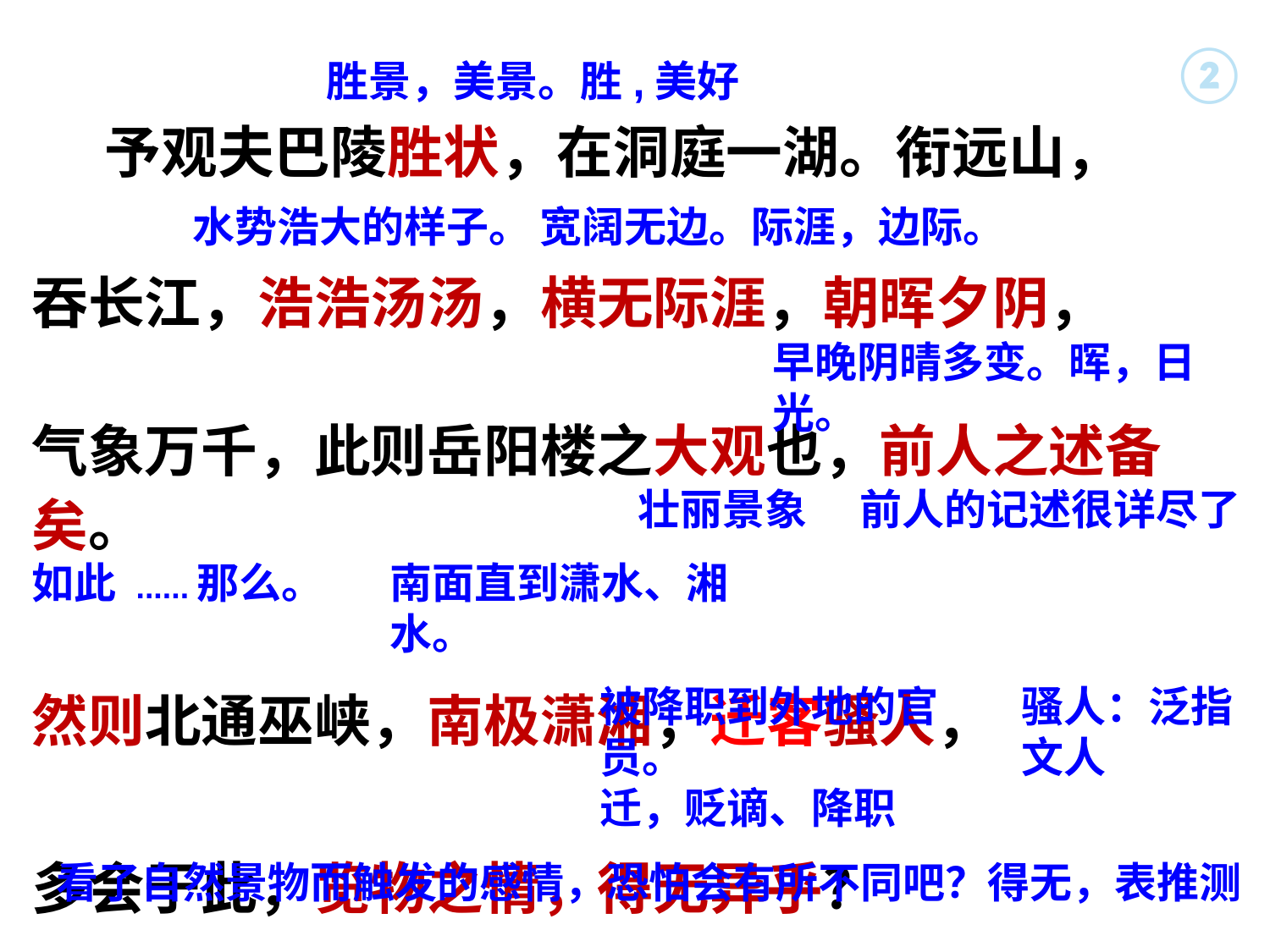

②
胜景，美景。胜,美好
    予观夫巴陵胜状，在洞庭一湖。衔远山，

吞长江，浩浩汤汤，横无际涯，朝晖夕阴，

气象万千，此则岳阳楼之大观也，前人之述备矣。

然则北通巫峡，南极潇湘，迁客骚人，

多会于此，览物之情，得无异乎？
水势浩大的样子。
宽阔无边。际涯，边际。
早晚阴晴多变。晖，日光。
壮丽景象
前人的记述很详尽了
如此 ......那么。
南面直到潇水、湘水。
被降职到外地的官员。
迁，贬谪、降职
骚人：泛指文人
看了自然景物而触发的感情，恐怕会有所不同吧？得无，表推测